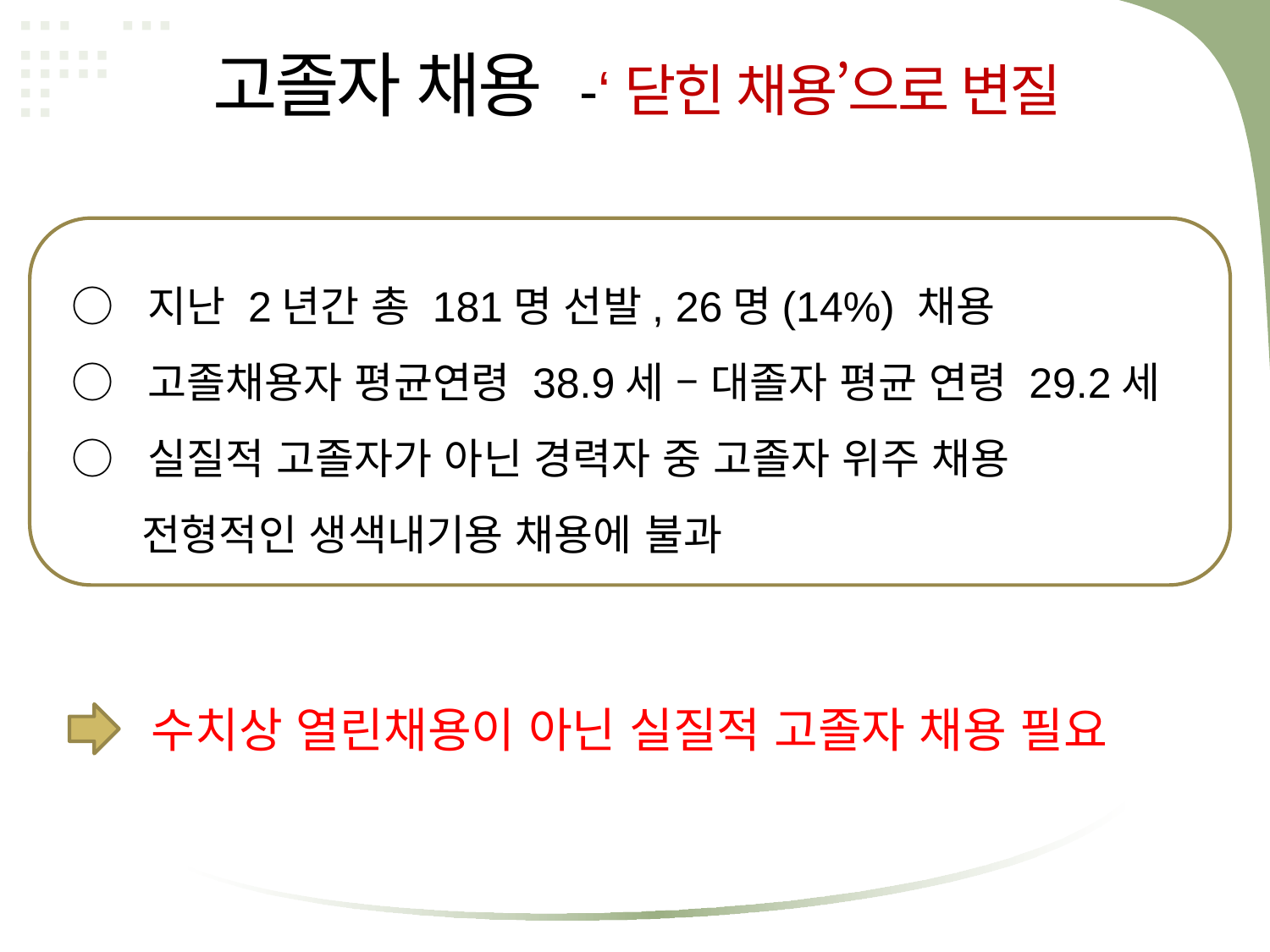

고졸자 채용 -‘닫힌 채용’으로 변질

○  지난 2년간 총 181명 선발, 26명(14%) 채용
○  고졸채용자 평균연령 38.9세 – 대졸자 평균 연령 29.2세
○  실질적 고졸자가 아닌 경력자 중 고졸자 위주 채용
     전형적인 생색내기용 채용에 불과
수치상 열린채용이 아닌 실질적 고졸자 채용 필요